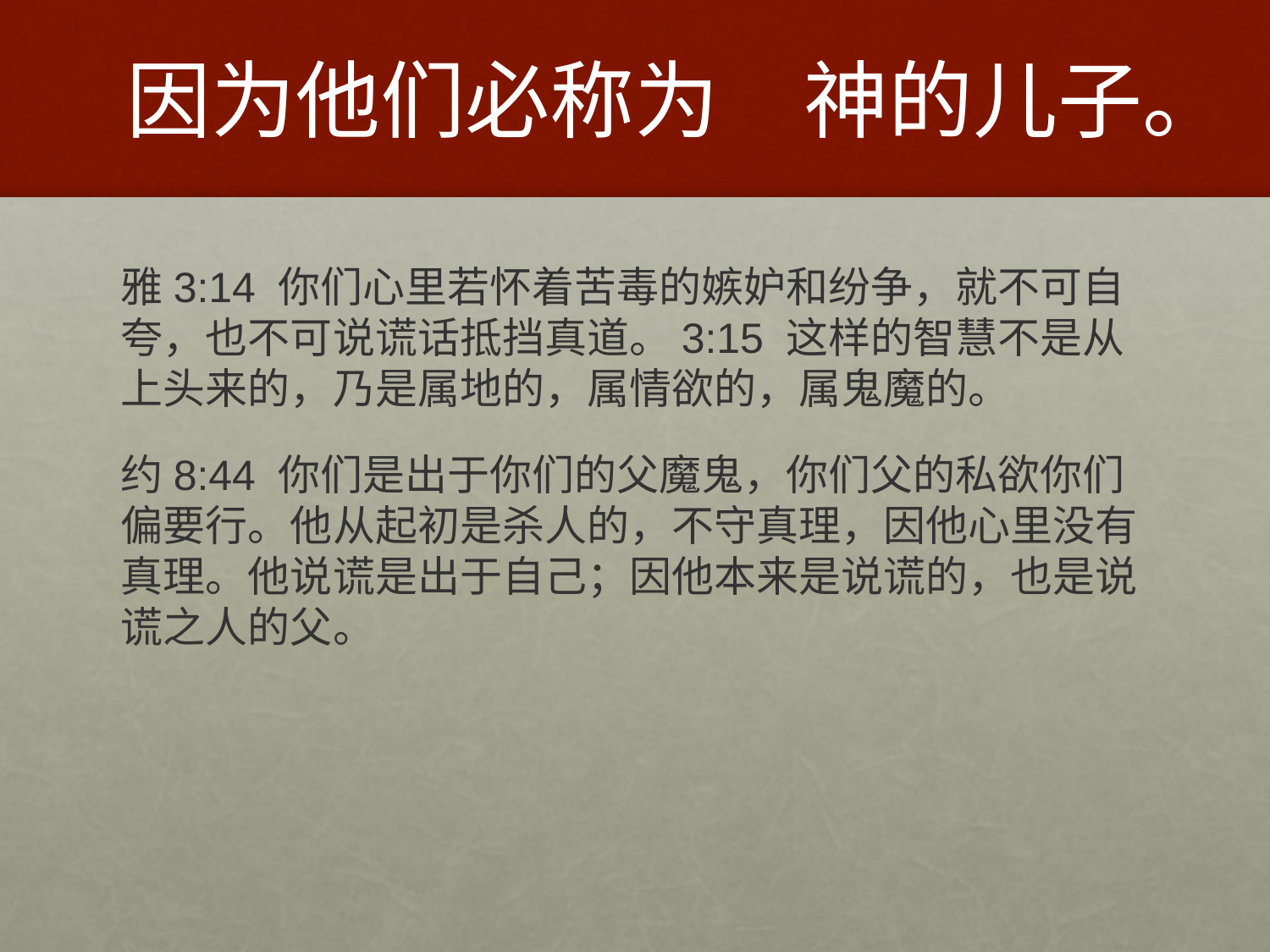

# 因为他们必称为　神的儿子。
雅3:14 你们心里若怀着苦毒的嫉妒和纷争，就不可自夸，也不可说谎话抵挡真道。3:15 这样的智慧不是从上头来的，乃是属地的，属情欲的，属鬼魔的。
约8:44 你们是出于你们的父魔鬼，你们父的私欲你们偏要行。他从起初是杀人的，不守真理，因他心里没有真理。他说谎是出于自己；因他本来是说谎的，也是说谎之人的父。